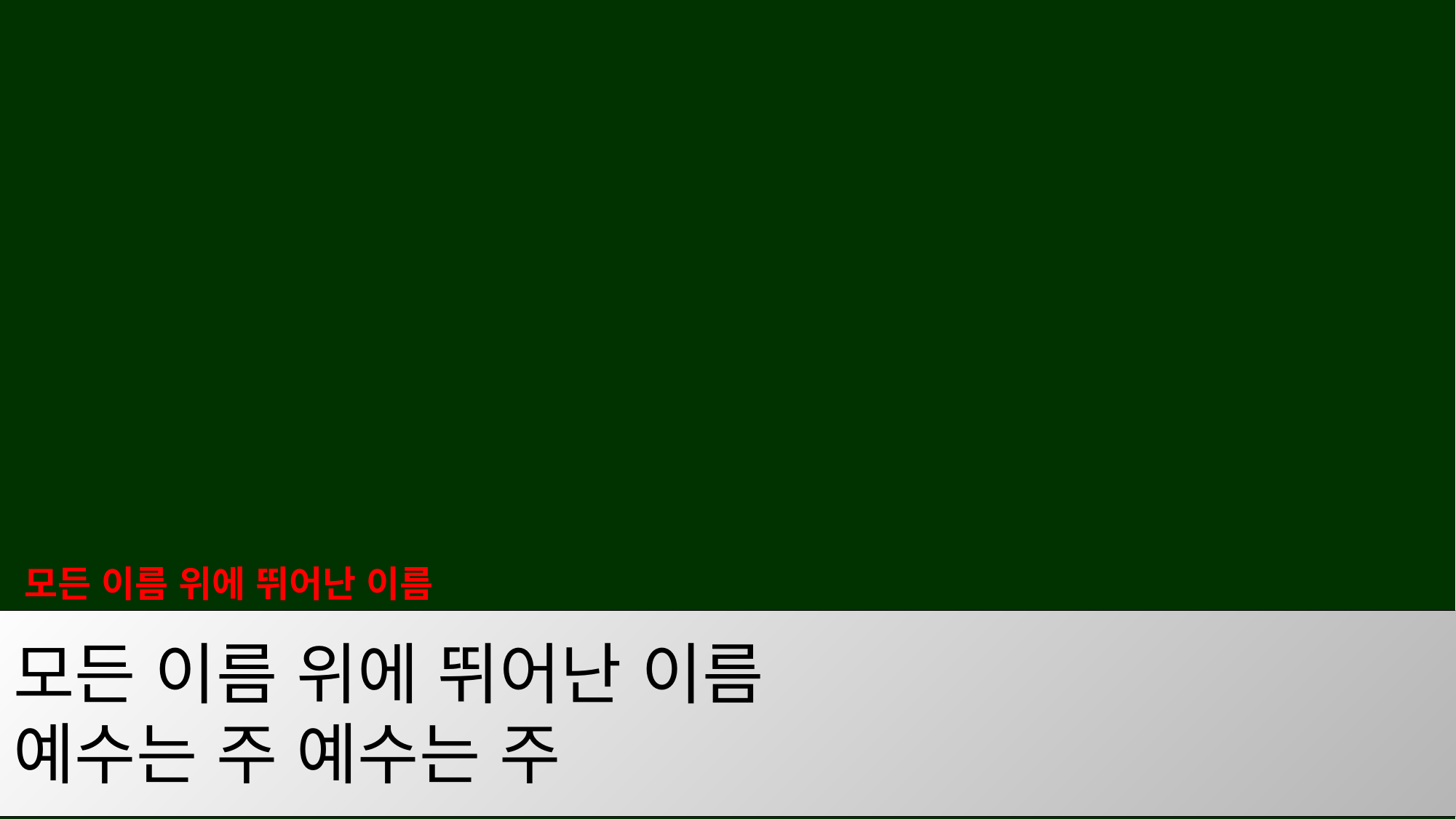

모든 이름 위에 뛰어난 이름

모든 이름 위에 뛰어난 이름
예수는 주 예수는 주